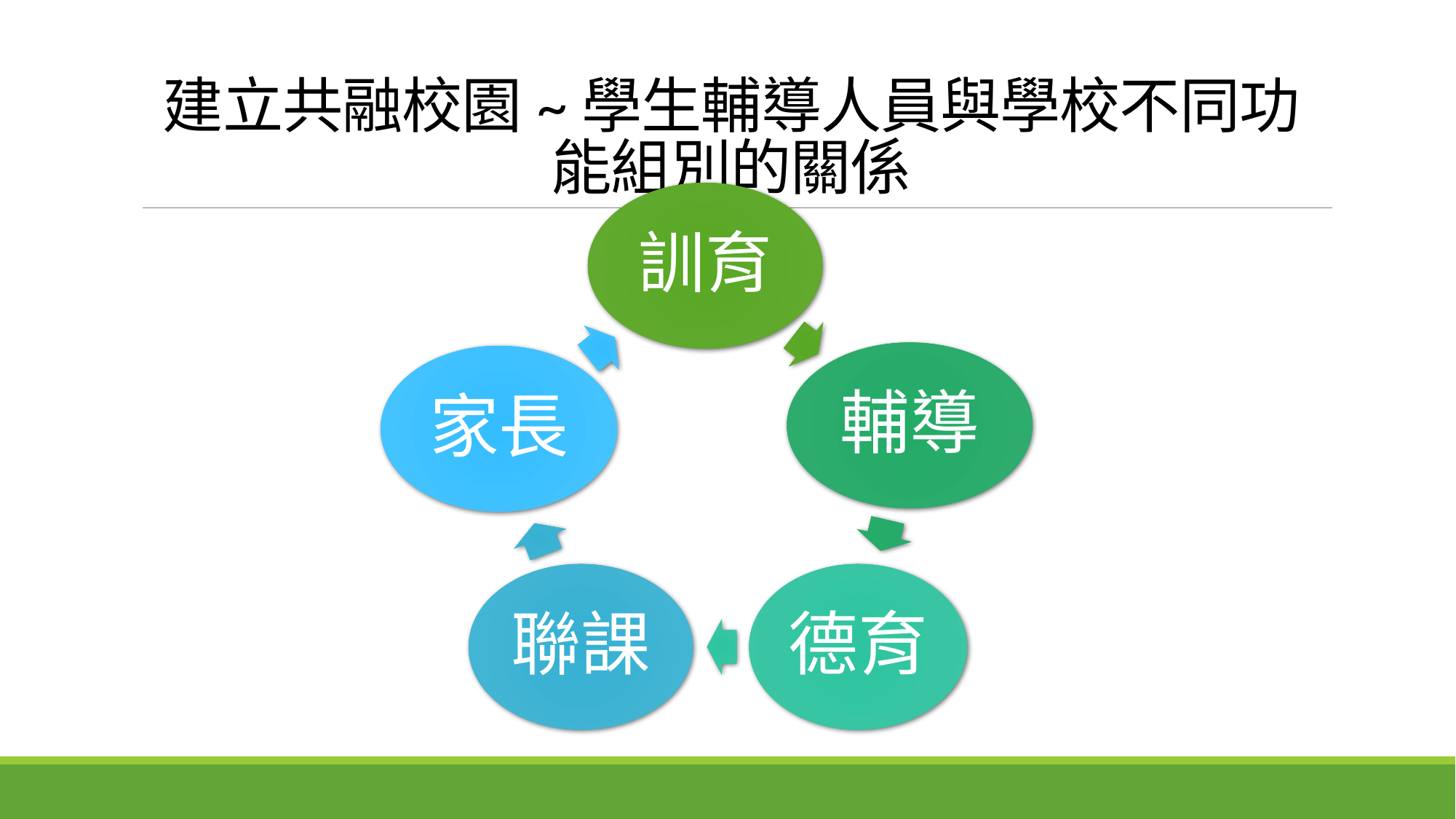

# 建立共融校園~學生輔導人員與學校不同功能組別的關係
訓育

輔導

德育

聯課

家長